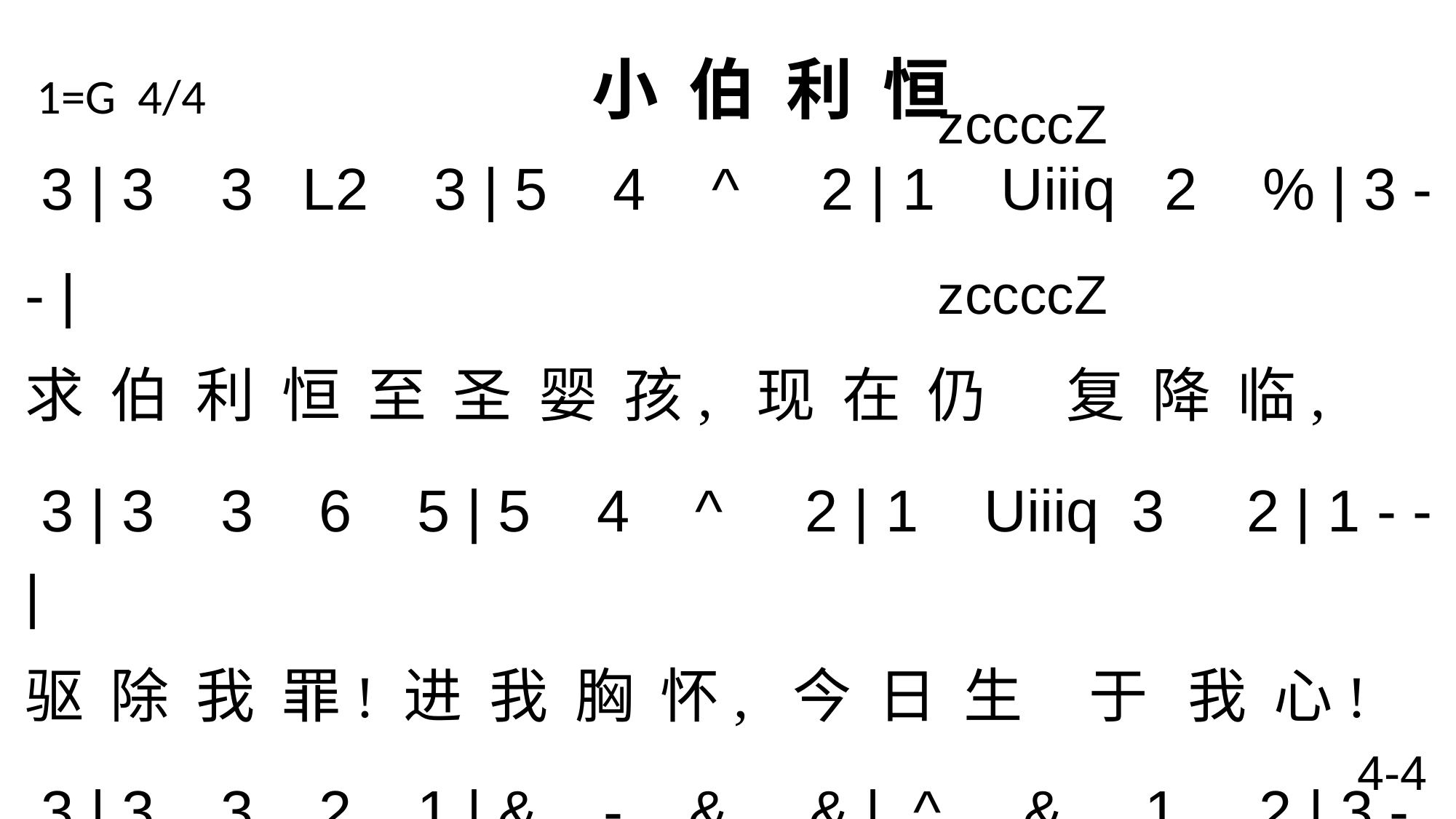

# 1=G  4/4                                  小  伯  利  恒
 zccccZ
 3 | 3    3   L2    3 | 5    4    ^     2 | 1    Uiiiq   2    % | 3 - - |
求  伯  利  恒  至  圣  婴  孩,  现  在  仍      复  降  临,
 3 | 3    3    6    5 | 5    4    ^     2 | 1    Uiiiq  3     2 | 1 - - |
驱  除  我  罪! 进  我  胸  怀,  今  日  生     于   我  心!
 3 | 3    3    2    1 | &    -    &     & |  ^     &     1     2 | 3 - - |
我  听  圣  诞  之  天        使,  宣   告   大   喜   信  息,
 3 | 3    3   L2    3 | 5    4    ^     6 |  5     1     39   w | 1 - - \
求  在  我  心  永  远  长  住,  我   主   以   马   内  利。
 zccccZ
4-4